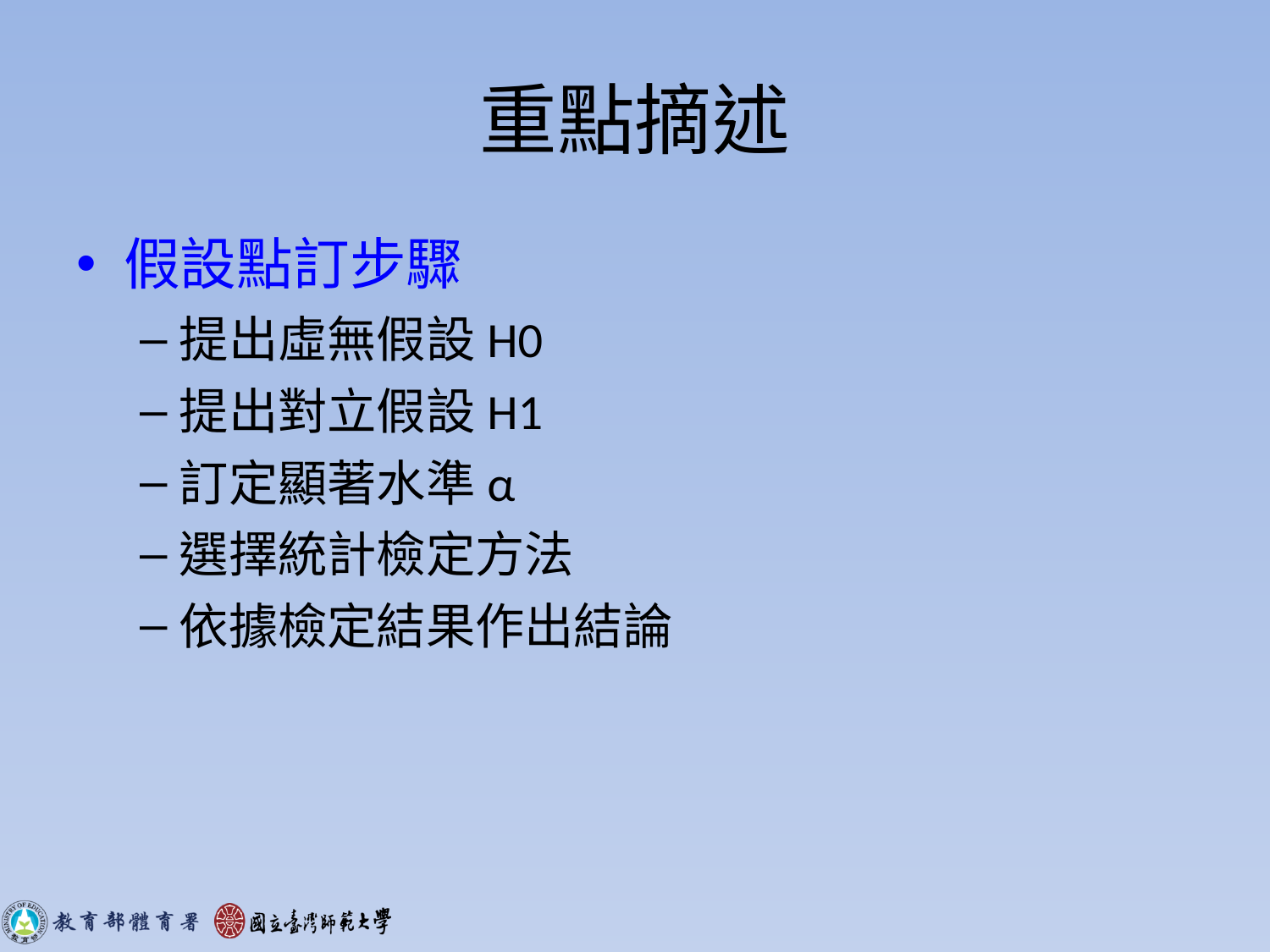

# 重點摘述
假設點訂步驟
提出虛無假設H0
提出對立假設H1
訂定顯著水準α
選擇統計檢定方法
依據檢定結果作出結論